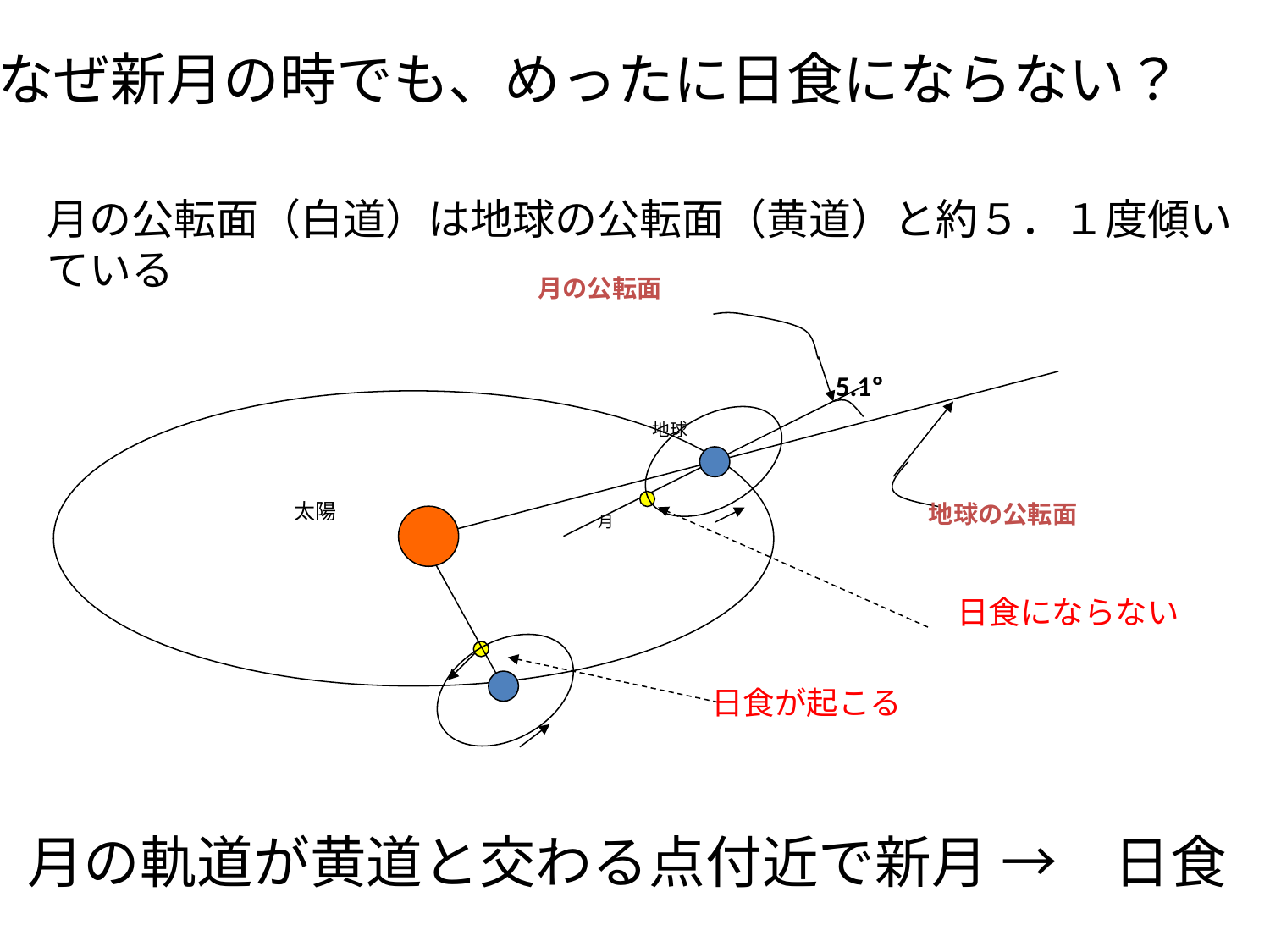

なぜ新月の時でも、めったに日食にならない？
月の公転面（白道）は地球の公転面（黄道）と約５．１度傾いている
月の公転面

5.1º

地球の公転面

地球
太陽
月

日食にならない

日食が起こる
月の軌道が黄道と交わる点付近で新月 →　日食